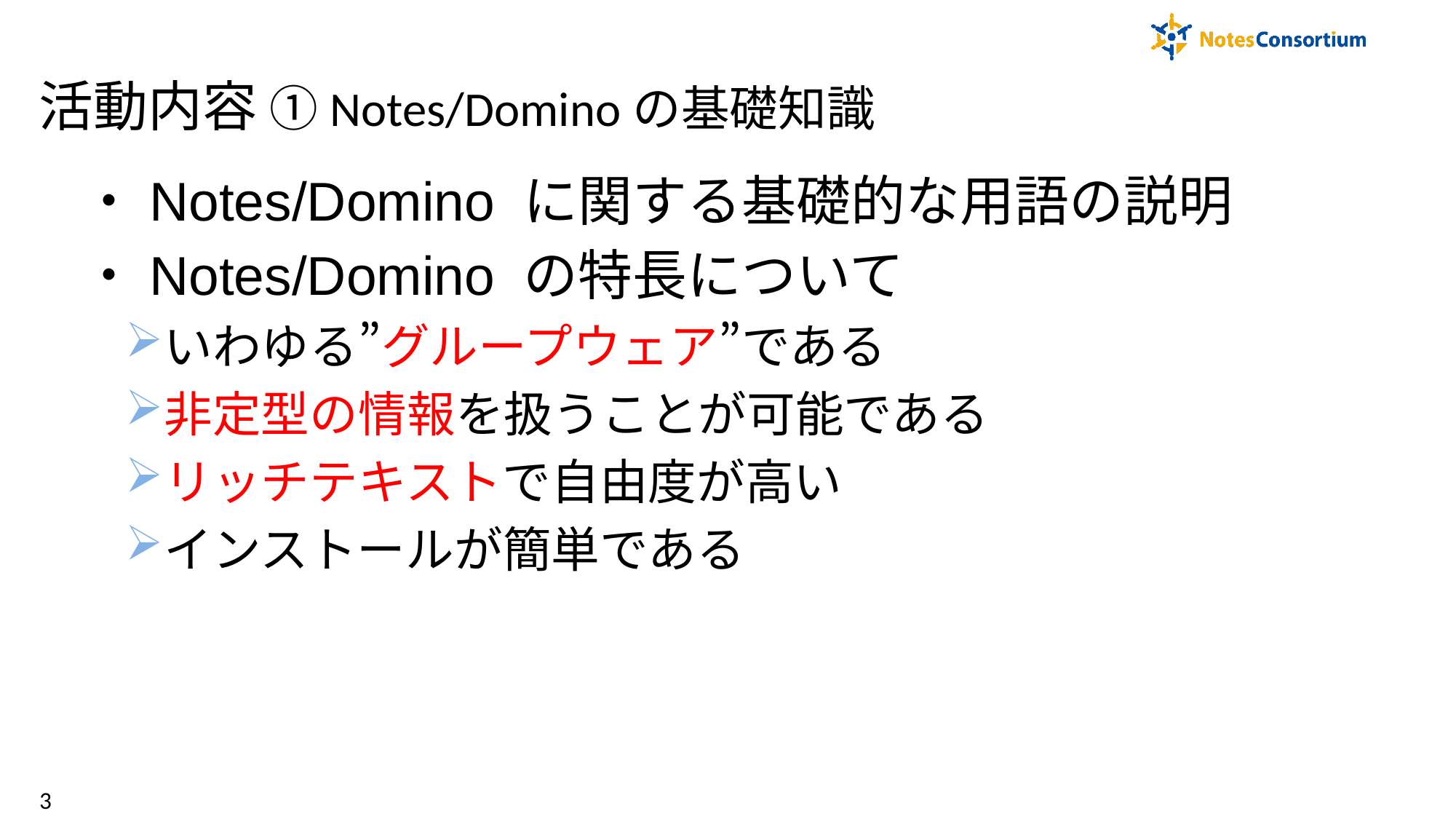

# 活動内容 ①Notes/Dominoの基礎知識
・Notes/Domino に関する基礎的な用語の説明
・Notes/Domino の特長について
いわゆる”グループウェア”である
非定型の情報を扱うことが可能である
リッチテキストで自由度が高い
インストールが簡単である
3